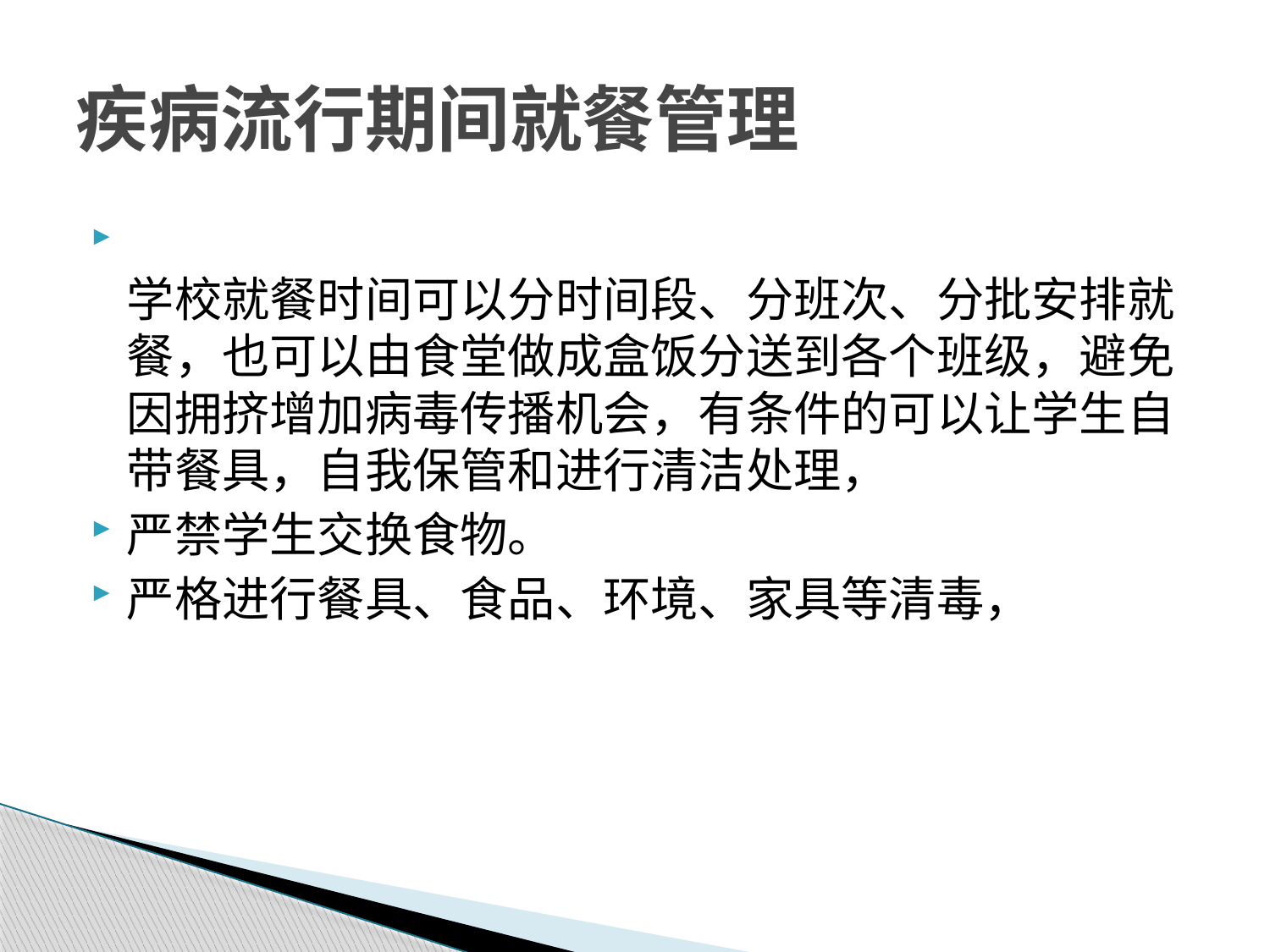

# 疾病流行期间就餐管理
学校就餐时间可以分时间段、分班次、分批安排就餐，也可以由食堂做成盒饭分送到各个班级，避免因拥挤增加病毒传播机会，有条件的可以让学生自带餐具，自我保管和进行清洁处理，
严禁学生交换食物。
严格进行餐具、食品、环境、家具等清毒，